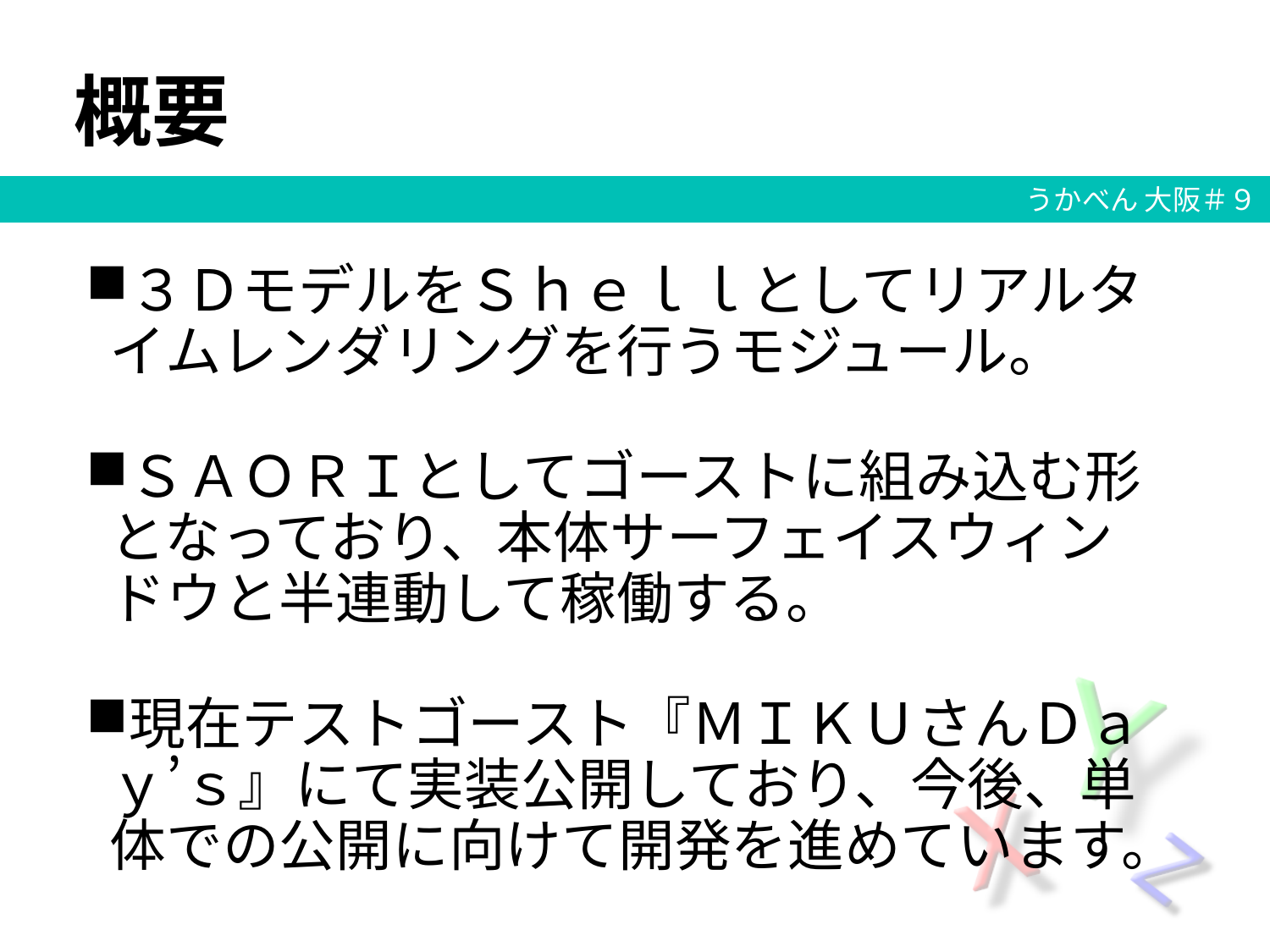

# 概要
３ＤモデルをＳｈｅｌｌとしてリアルタイムレンダリングを行うモジュール。

ＳＡＯＲＩとしてゴーストに組み込む形となっており、本体サーフェイスウィンドウと半連動して稼働する。

現在テストゴースト『ＭＩＫＵさんＤａｙ’ｓ』にて実装公開しており、今後、単体での公開に向けて開発を進めています。